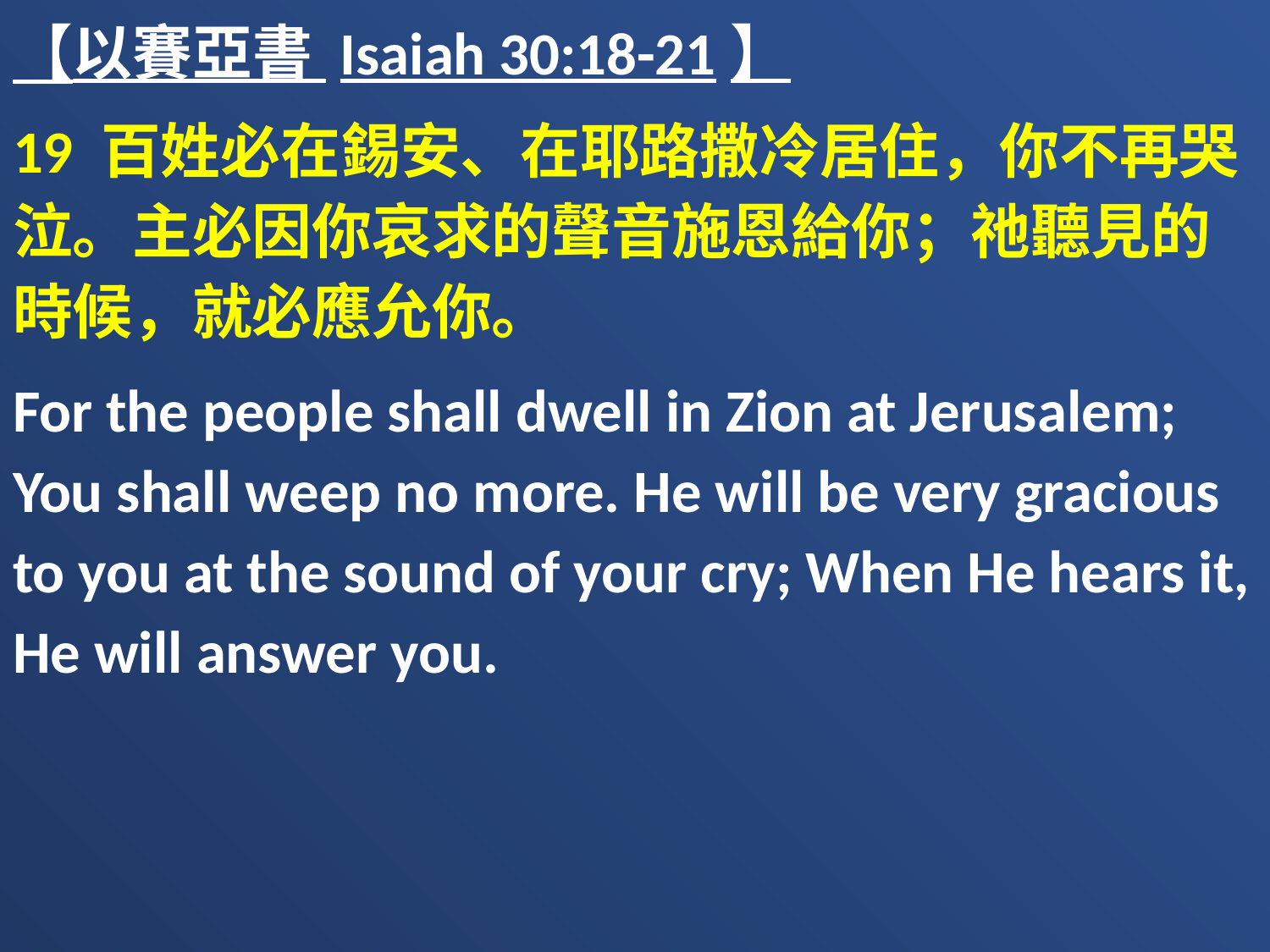

【以賽亞書 Isaiah 30:18-21】
19 百姓必在錫安、在耶路撒冷居住，你不再哭泣。主必因你哀求的聲音施恩給你；祂聽見的時候，就必應允你。
For the people shall dwell in Zion at Jerusalem; You shall weep no more. He will be very gracious to you at the sound of your cry; When He hears it, He will answer you.